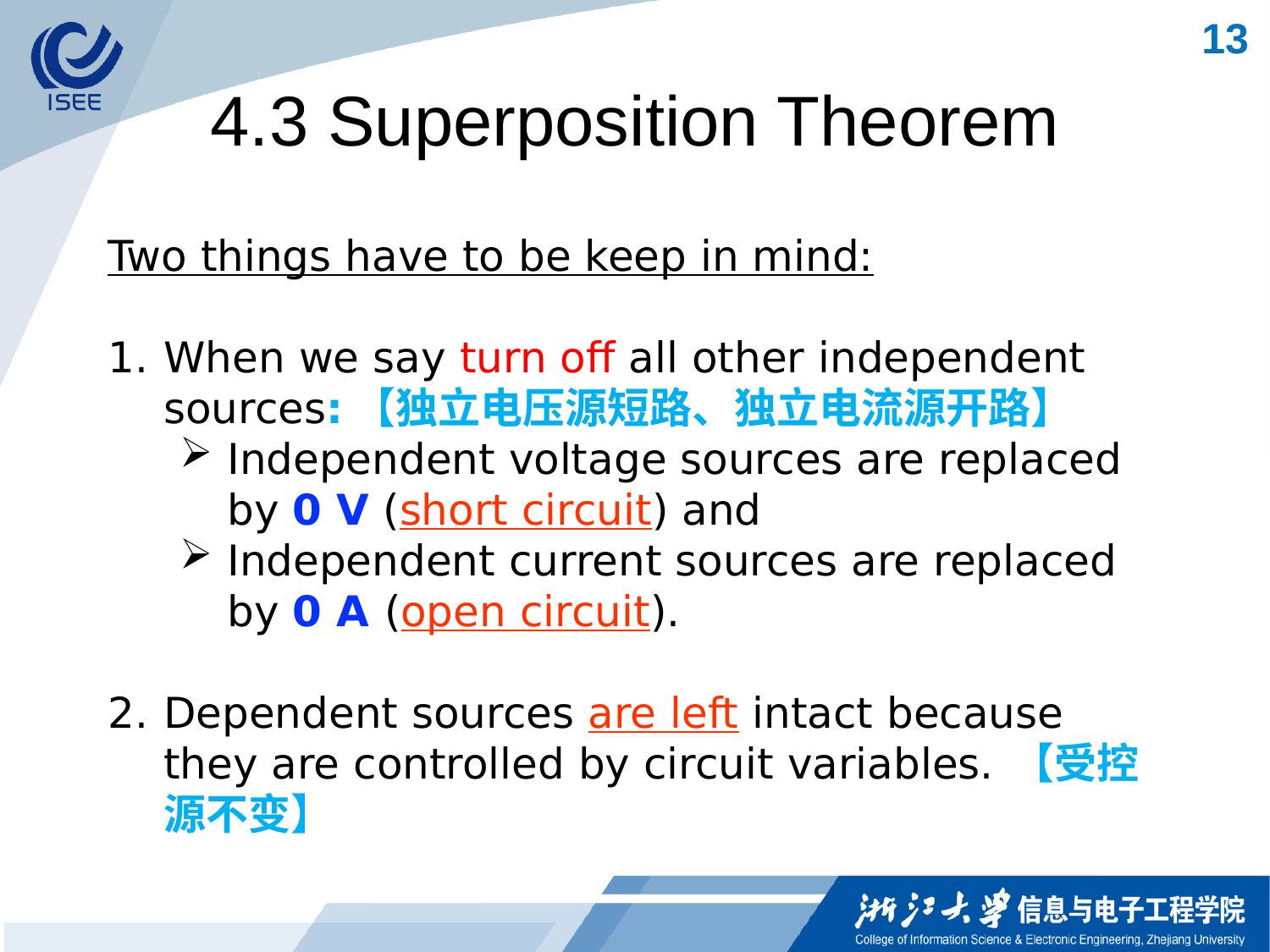

13
# 4.3 Superposition Theorem
Two things have to be keep in mind:

When we say turn off all other independent sources:【独立电压源短路、独立电流源开路】
Independent voltage sources are replaced by 0 V (short circuit) and
Independent current sources are replaced by 0 A (open circuit).

Dependent sources are left intact because they are controlled by circuit variables. 【受控源不变】